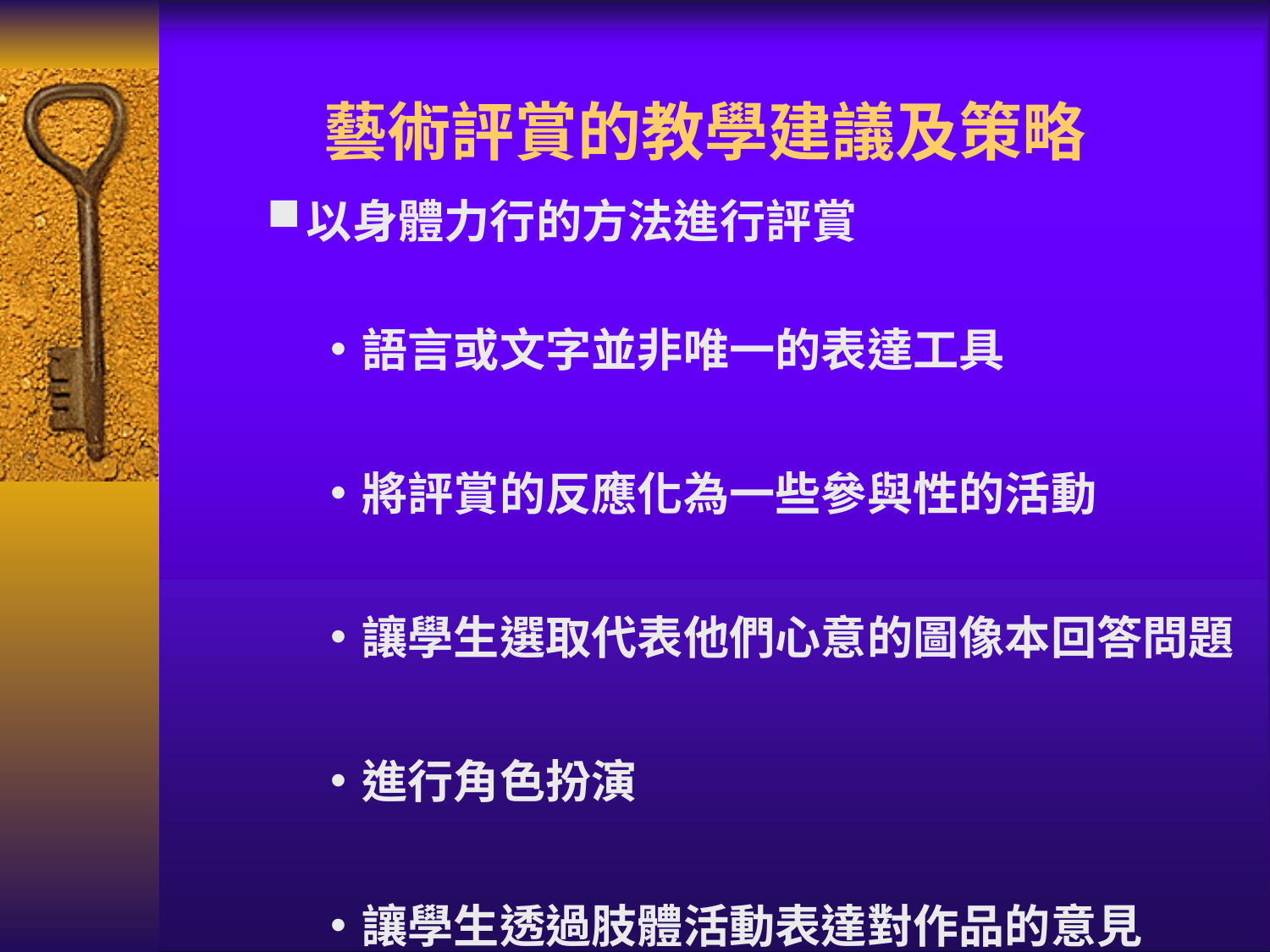

藝術評賞的教學建議及策略
以身體力行的方法進行評賞

語言或文字並非唯一的表達工具

將評賞的反應化為一些參與性的活動

讓學生選取代表他們心意的圖像本回答問題

進行角色扮演

讓學生透過肢體活動表達對作品的意見